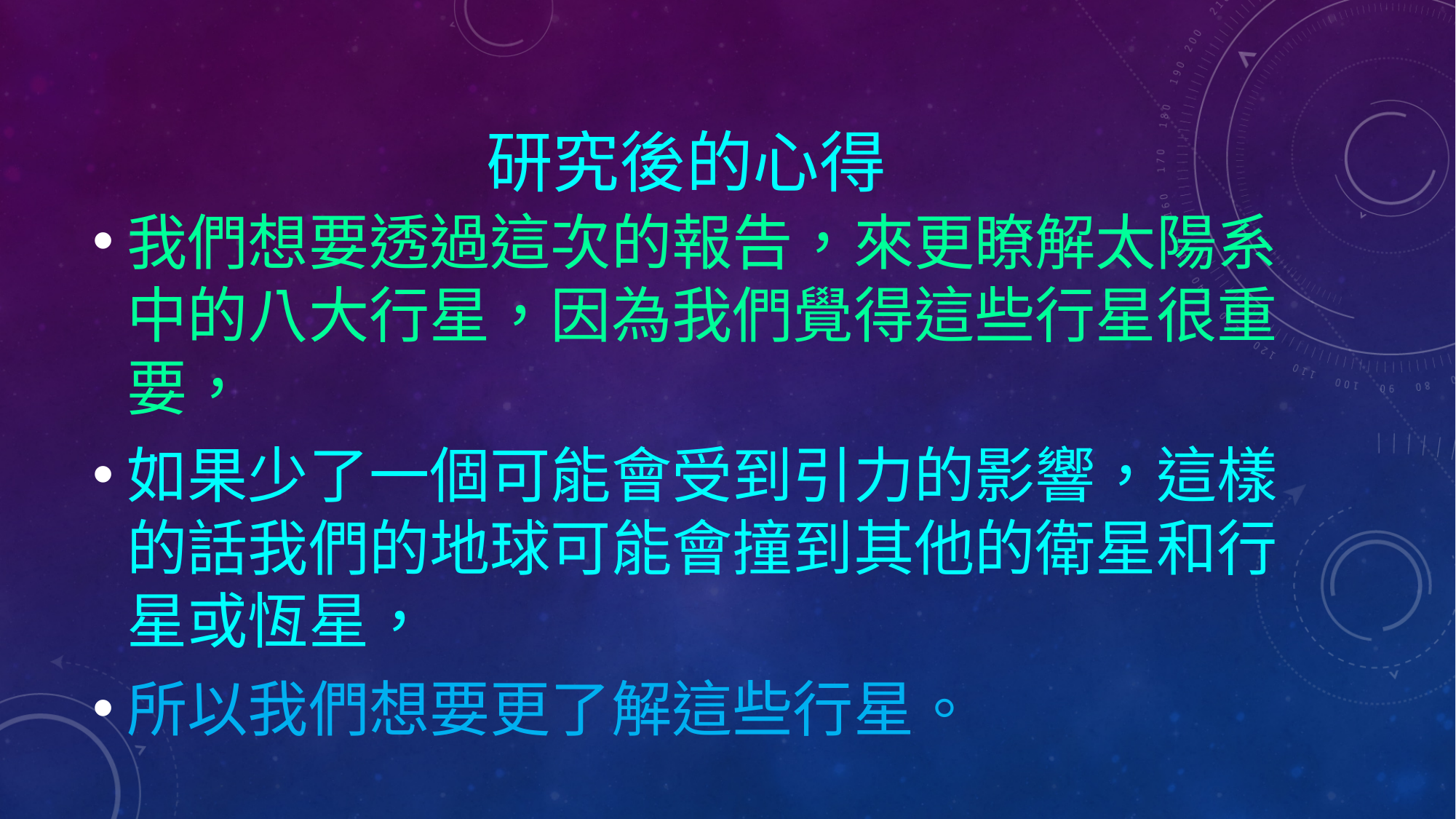

# 研究後的心得
我們想要透過這次的報告，來更瞭解太陽系中的八大行星，因為我們覺得這些行星很重要，
如果少了一個可能會受到引力的影響，這樣的話我們的地球可能會撞到其他的衛星和行星或恆星，
所以我們想要更了解這些行星。